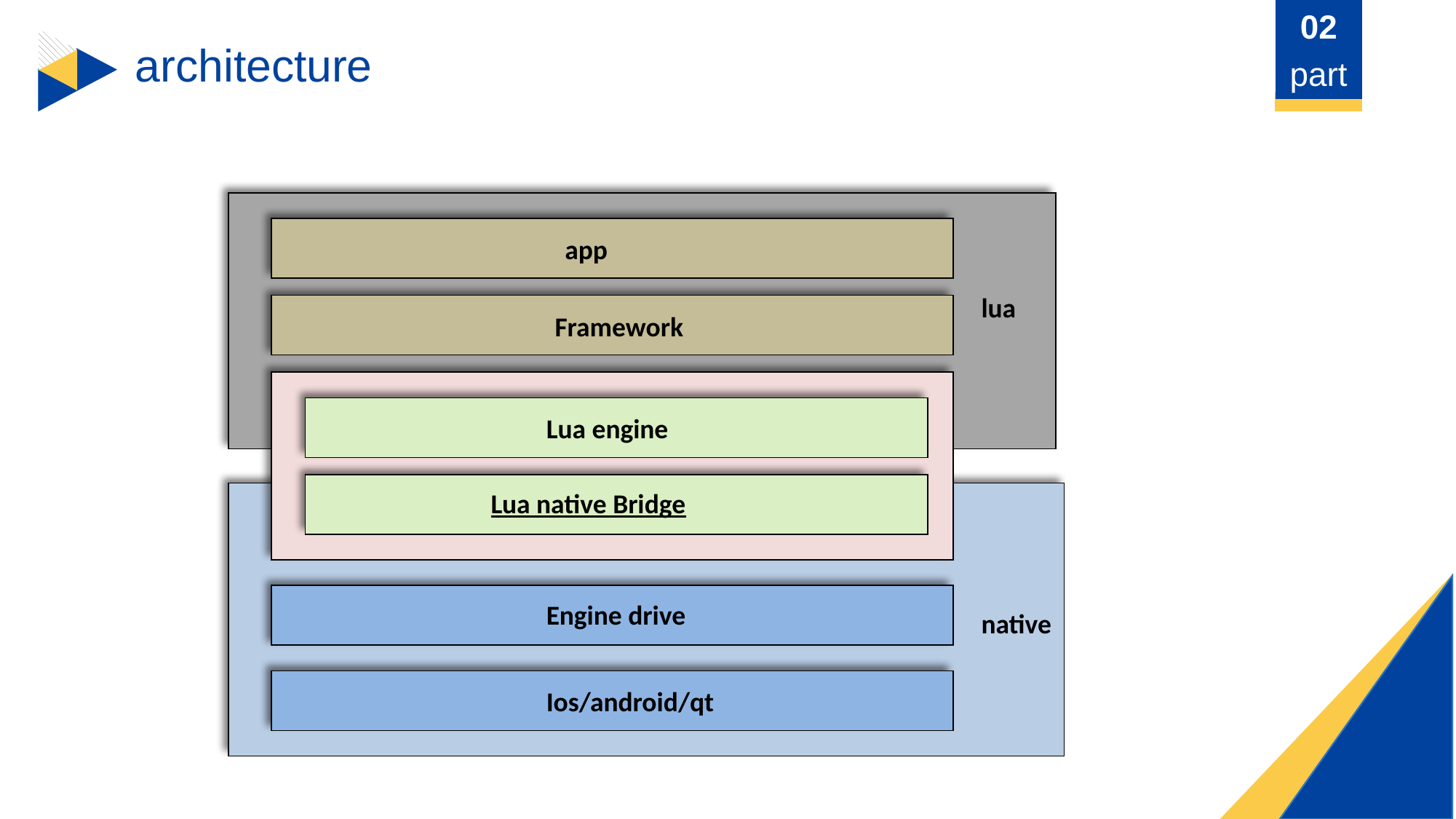

02
part

architecture

   app
lua

Framework

Lua engine

Lua native Bridge

lua引擎

Engine drive
native

Ios/android/qt